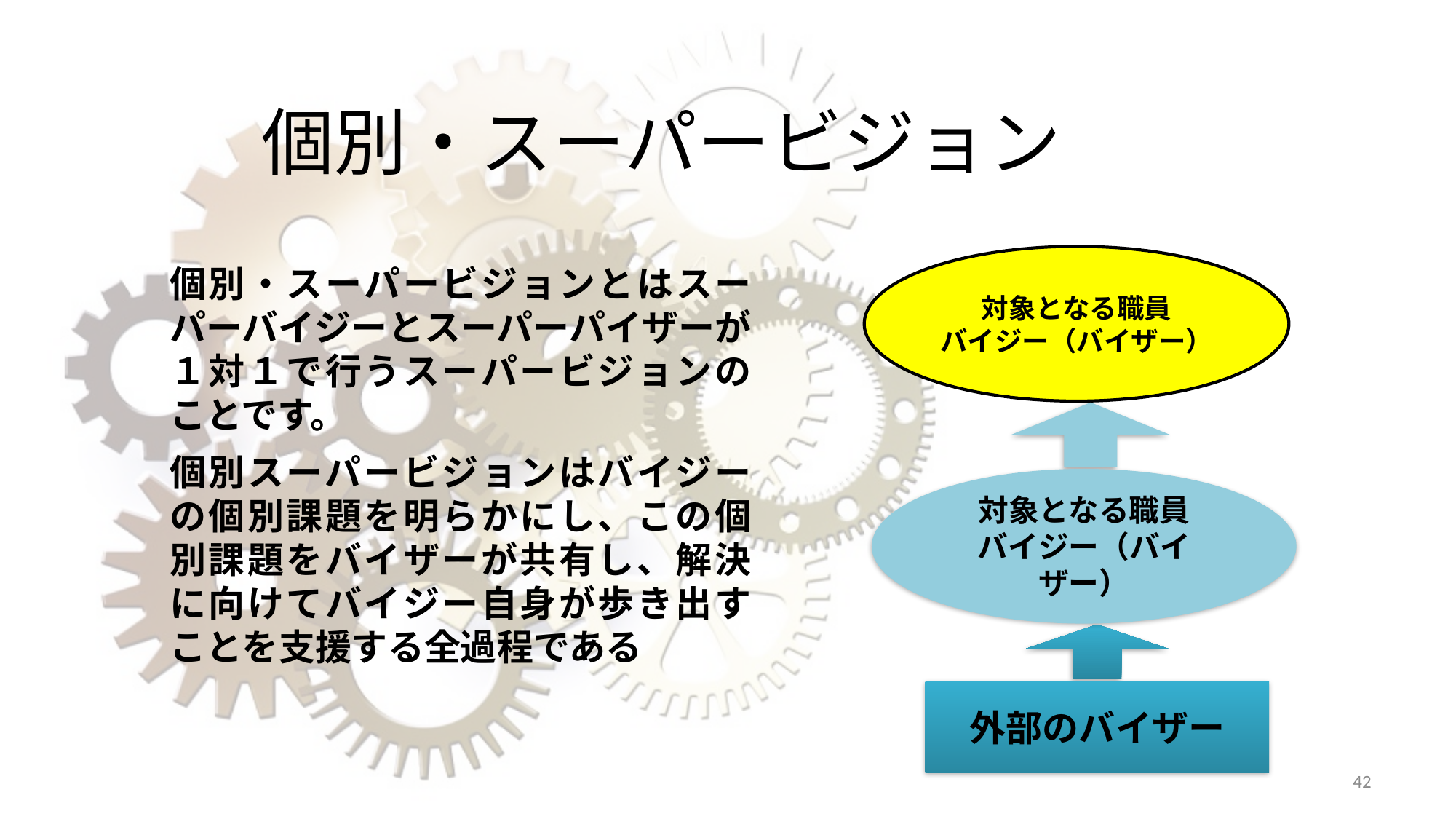

個別・スーパービジョン
対象となる職員
バイジー（バイザー）
個別・スーパービジョンとはスーパーバイジーとスーパーパイザーが１対１で行うスーパービジョンのことです。

個別スーパービジョンはバイジーの個別課題を明らかにし、この個別課題をバイザーが共有し、解決に向けてバイジー自身が歩き出すことを支援する全過程である
対象となる職員
バイジー（バイザー）

外部のバイザー
42